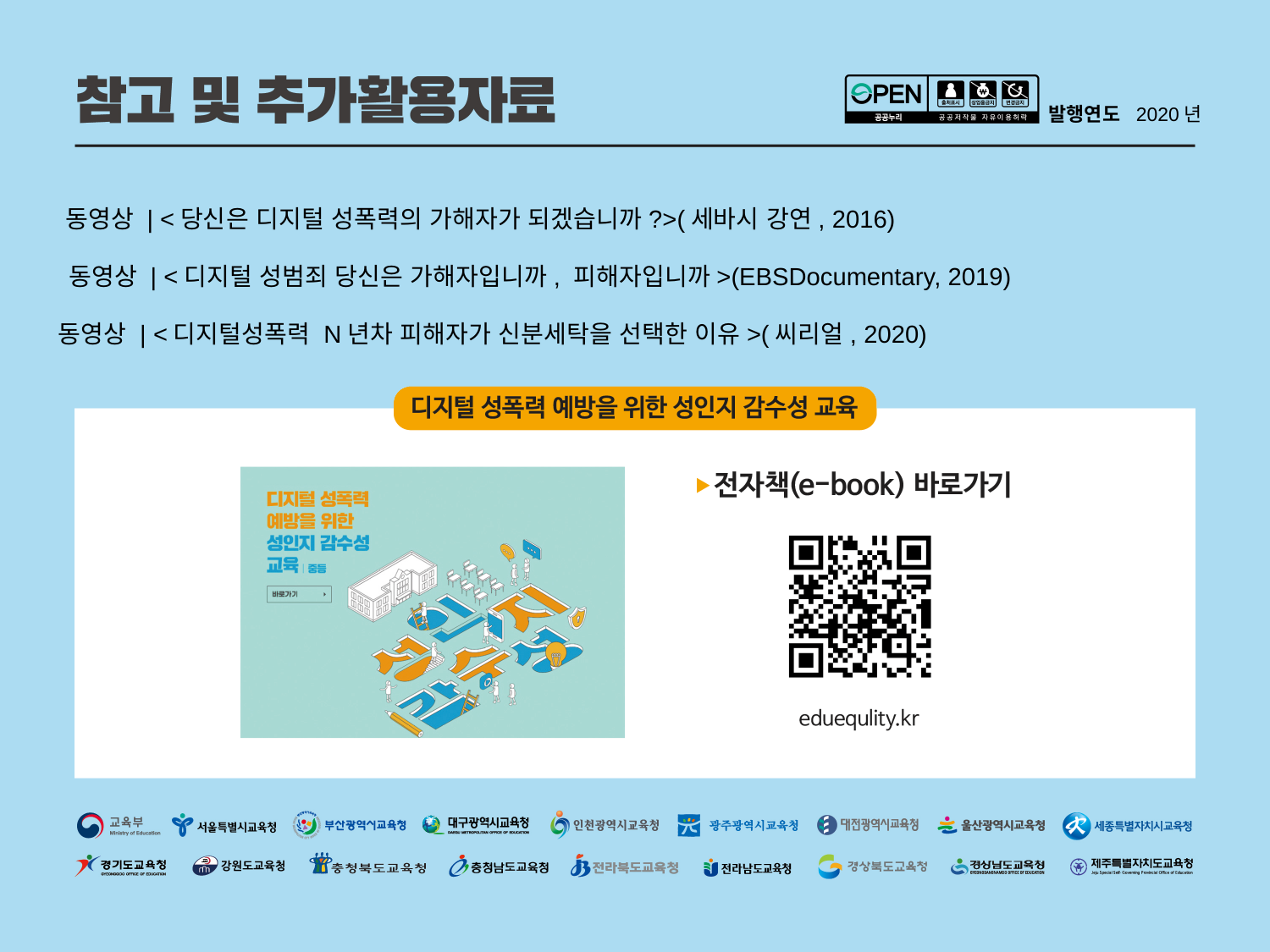

발행연도  2020년
동영상 | <당신은 디지털 성폭력의 가해자가 되겠습니까?>(세바시 강연, 2016)
동영상 | <디지털 성범죄 당신은 가해자입니까, 피해자입니까>(EBSDocumentary, 2019)
동영상 | <디지털성폭력 N년차 피해자가 신분세탁을 선택한 이유>(씨리얼, 2020)